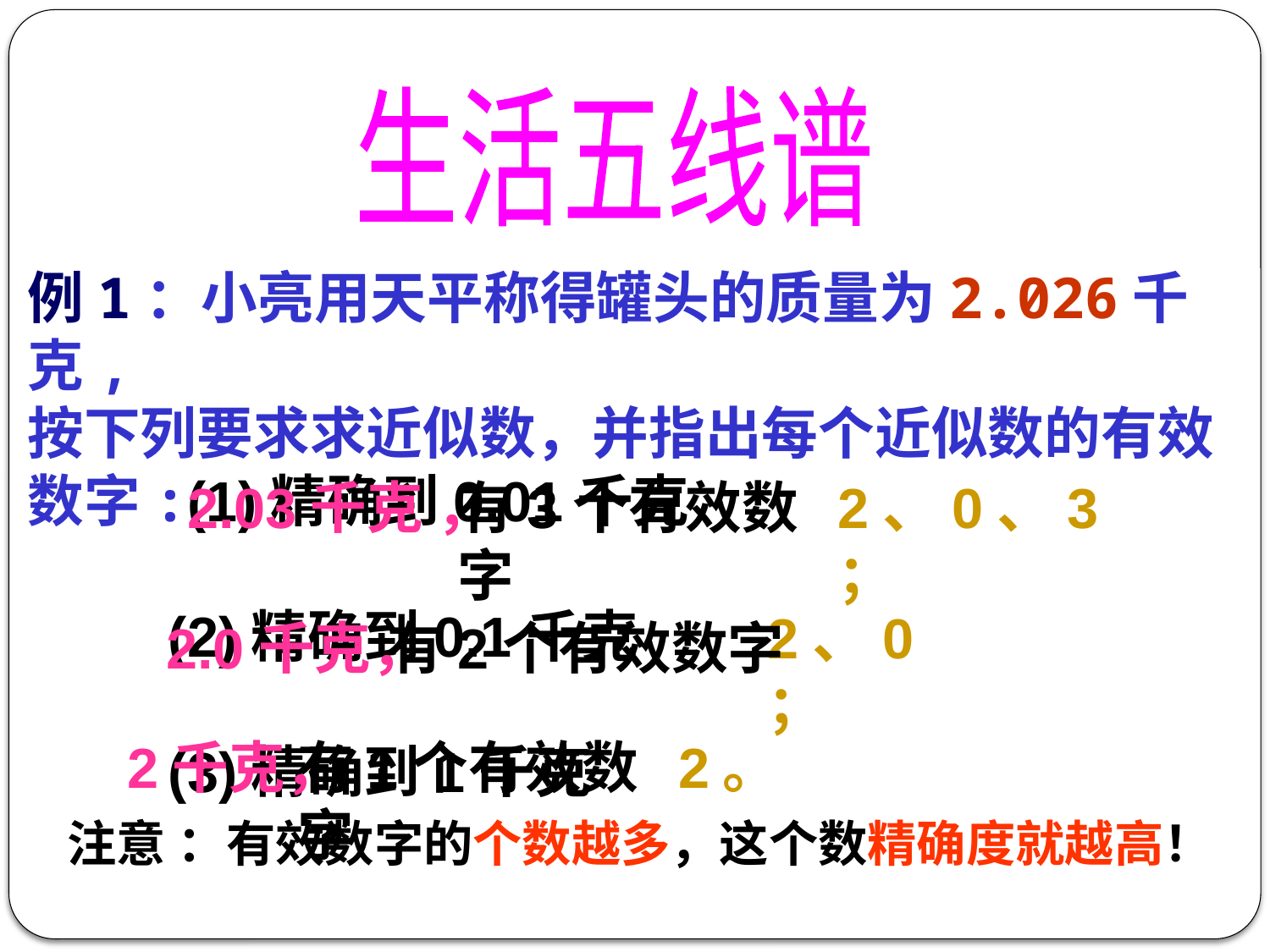

生活五线谱
例1：小亮用天平称得罐头的质量为2.026千克,
按下列要求求近似数，并指出每个近似数的有效数字:(1)精确到0.01千克

         (2)精确到0.1千克

         (3)精确到1千克

2.03千克 ，
有3个有效数字
2、0、3；
2、0；
2.0千克，
有2个有效数字
有1个有效数字
2千克，
2。
注意 ：有效数字的个数越多，这个数精确度就越高！